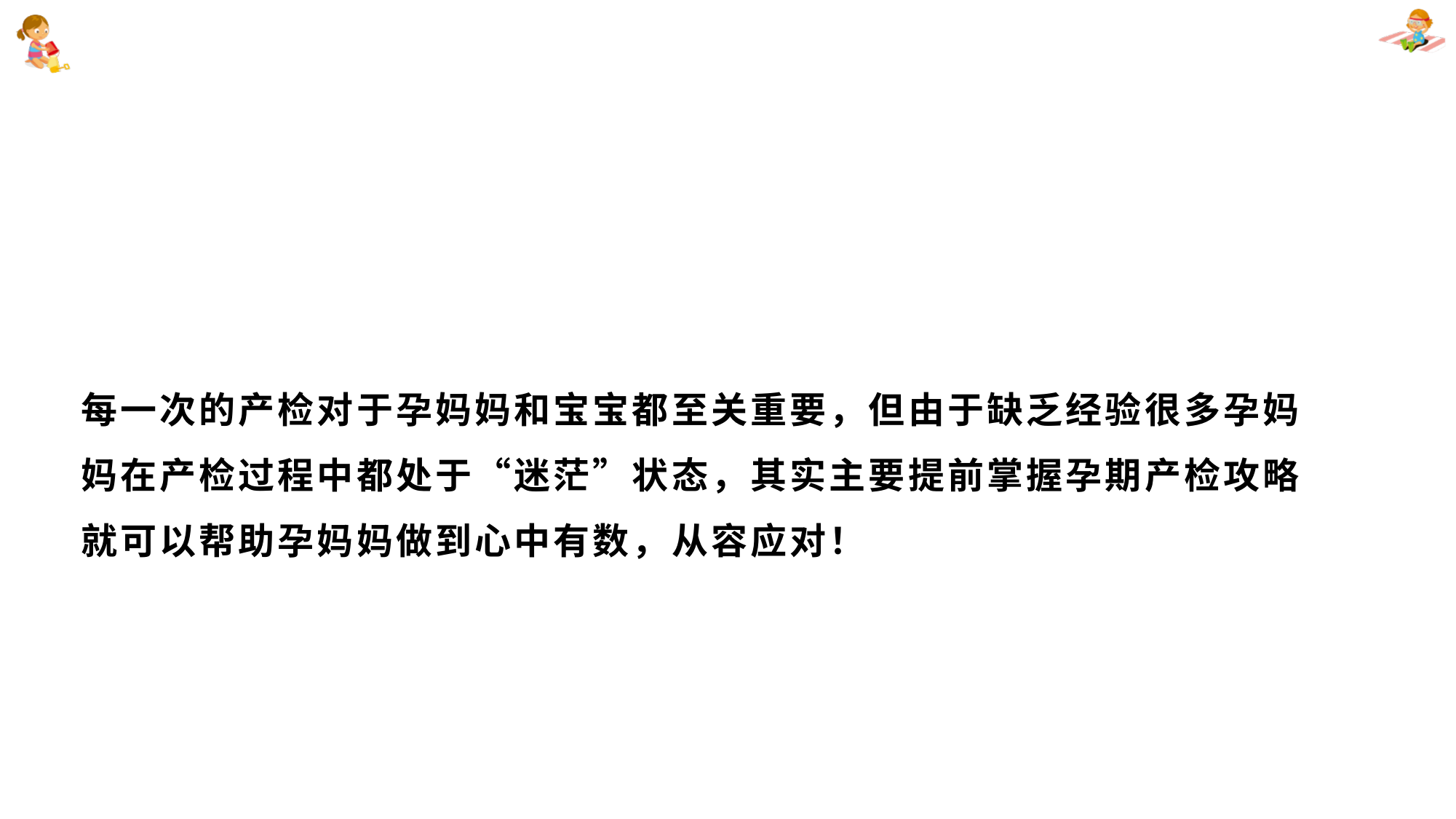

# 每一次的产检对于孕妈妈和宝宝都至关重要，但由于缺乏经验很多孕妈妈在产检过程中都处于“迷茫”状态，其实主要提前掌握孕期产检攻略就可以帮助孕妈妈做到心中有数，从容应对！